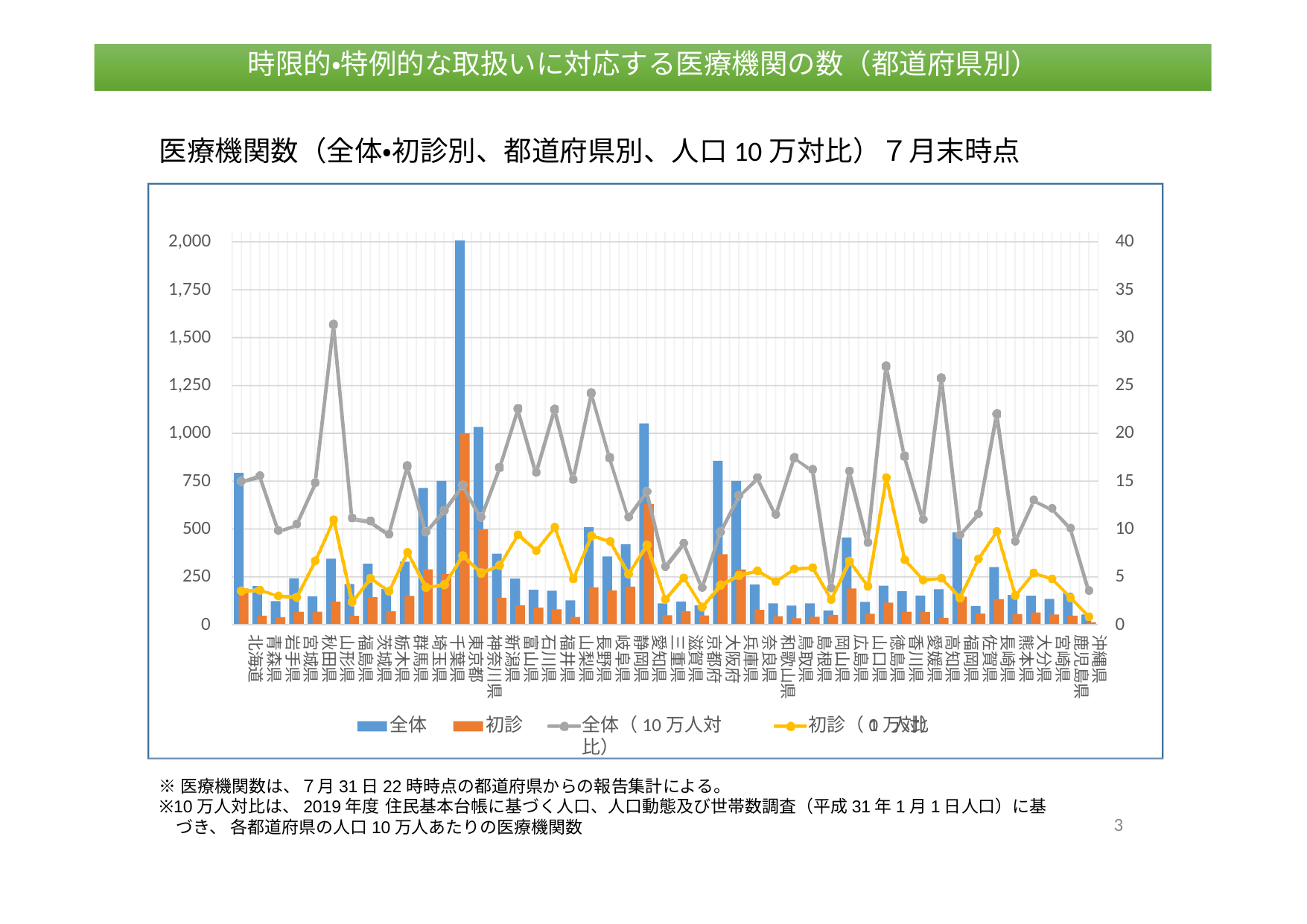

時限的・特例的な取扱いに対応する医療機関の数（都道府県別）
# 時限的・特例的な取扱いに対応する医療機関の数（都道府県別）
医療機関数（全体・初診別、都道府県別、人口10万対比）７月末時点

2,000
40
1,750
35
1,500
30
1,250
25
1,000
20
750
15
500
10
250
5
0
0
沖縄県
鹿児島県宮崎県 大分県 熊本県 長崎県 佐賀県 福岡県 高知県 愛媛県 香川県 徳島県 山口県 広島県 岡山県 島根県 鳥取県 和歌山県奈良県 兵庫県 大阪府 京都府 滋賀県 三重県 愛知県 静岡県 岐阜県 長野県 山梨県 福井県 石川県 富山県 新潟県 神奈川県東京都 千葉県 埼玉県 群馬県 栃木県 茨城県 福島県 山形県 秋田県 宮城県 岩手県 青森県 北海道
全体
初診
全体（10万人対比）
初診（10万人対比）

※医療機関数は、７月31日22時時点の都道府県からの報告集計による。
※10万人対比は、2019年度 住民基本台帳に基づく人口、人口動態及び世帯数調査（平成31年1月1日人口）に基づき、 各都道府県の人口10万人あたりの医療機関数
3